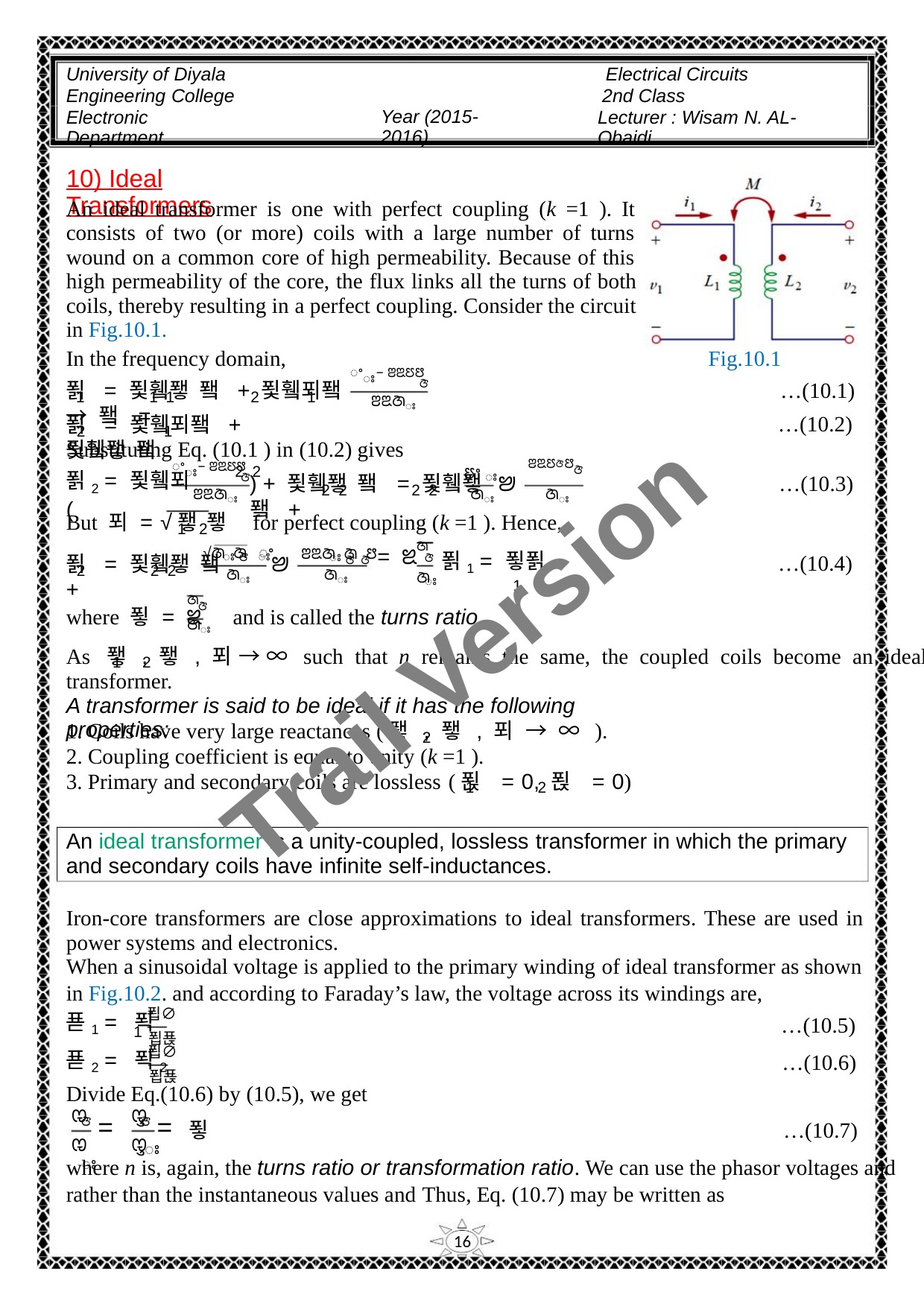

University of Diyala
Engineering College
Electronic Department
Electrical Circuits
2nd Class
Lecturer : Wisam N. AL-Obaidi
Year (2015-2016)
10) Ideal Transformers
An ideal transformer is one with perfect coupling (k =1 ). It
consists of two (or more) coils with a large number of turns
wound on a common core of high permeability. Because of this
high permeability of the core, the flux links all the turns of both
coils, thereby resulting in a perfect coupling. Consider the circuit
in Fig.10.1.
In the frequency domain,
Fig.10.1
ꢀꢁ− ꢂꢃꢄꢅ
ꢆ
푉 = 푗휔퐿 퐼 + 푗휔푀퐼 → 퐼 =
…(10.1)
…(10.2)
1
1 1
2
1
ꢂꢃꢇꢁ
푉 = 푗휔푀퐼 + 푗휔퐿 퐼
2 2
2
1
Substituting Eq. (10.1 ) in (10.2) gives
ꢂꢃꢄꢆꢅꢆ
ꢀꢁ− ꢂꢃꢄꢅ
ꢄꢀ
ꢆ
ꢁ
푉2 = 푗휔푀 (
) + 푗휔퐿 퐼 = 푗휔퐿 퐼 +
ꢈ
…(10.3)
…(10.4)
2 2
2 2
ꢂꢃꢇꢁ
ꢇꢁ
ꢇꢁ
But 푀 = √퐿 퐿 for perfect coupling (k =1 ). Hence,
1
2
√ꢇ ꢇ ꢀ
ꢂꢃꢇ ꢇ ꢅ
ꢆ ꢆ = ꢉꢇ
ꢁ
ꢆ
ꢁ
ꢁ
ꢇꢁ
ꢆ
푉 = 푗휔퐿 퐼 +
ꢈ
푉1 = 푛푉
1
2
2 2
ꢇꢁ
ꢇ
ꢁ
Trail Version
Trail Version
Trail Version
Trail Version
Trail Version
Trail Version
Trail Version
Trail Version
Trail Version
Trail Version
Trail Version
Trail Version
Trail Version
ꢇꢆ
ꢇꢁ
where 푛 = ꢉ and is called the turns ratio.
As 퐿 , 퐿 , 푀 → ∞ such that n remains the same, the coupled coils become an ideal
1
2
transformer.
A transformer is said to be ideal if it has the following properties:
1. Coils have very large reactances (퐿 , 퐿 , 푀 → ∞ ).
1
2
2. Coupling coefficient is equal to unity (k =1 ).
3. Primary and secondary coils are lossless (푅 = 0, 푅 = 0)
1
2
An ideal transformer is a unity-coupled, lossless transformer in which the primary
and secondary coils have infinite self-inductances.
Iron-core transformers are close approximations to ideal transformers. These are used in
power systems and electronics.
When a sinusoidal voltage is applied to the primary winding of ideal transformer as shown
in Fig.10.2. and according to Faraday’s law, the voltage across its windings are,
푑∅
푣1 = 푁
…(10.5)
…(10.6)
1
푑푡
푑∅
푣2 = 푁2
푑푡
Divide Eq.(10.6) by (10.5), we get
ꢊ
ꢋ
ꢆ = ꢆ =
ꢋ
푛
…(10.7)
ꢊ
ꢁ
ꢁ
where n is, again, the turns ratio or transformation ratio. We can use the phasor voltages and
rather than the instantaneous values and Thus, Eq. (10.7) may be written as
16